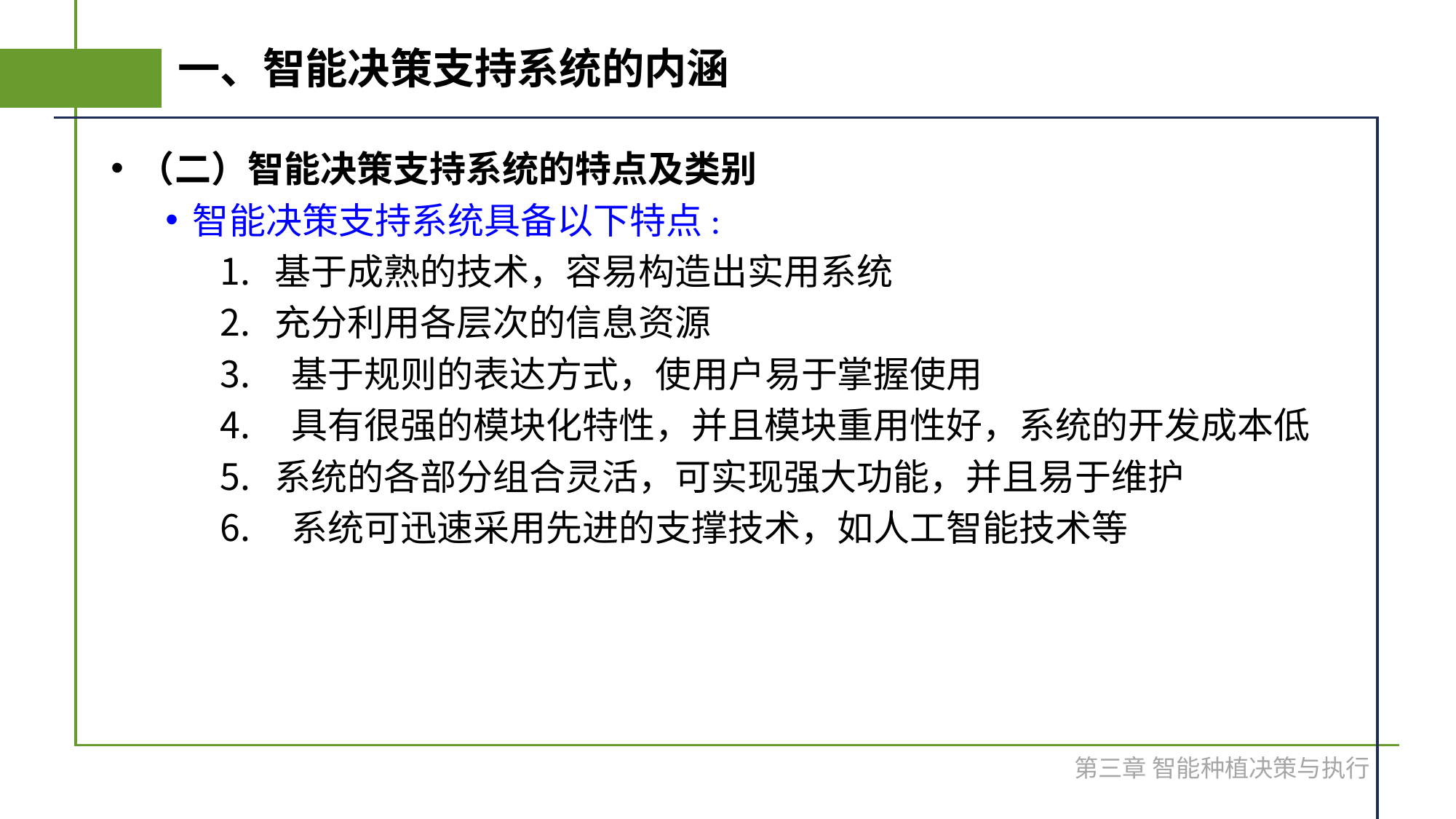

# 一、智能决策支持系统的内涵
（二）智能决策支持系统的特点及类别
智能决策支持系统具备以下特点:
基于成熟的技术，容易构造出实用系统
充分利用各层次的信息资源
 基于规则的表达方式，使用户易于掌握使用
 具有很强的模块化特性，并且模块重用性好，系统的开发成本低
系统的各部分组合灵活，可实现强大功能，并且易于维护
 系统可迅速采用先进的支撑技术，如人工智能技术等
第三章 智能种植决策与执行